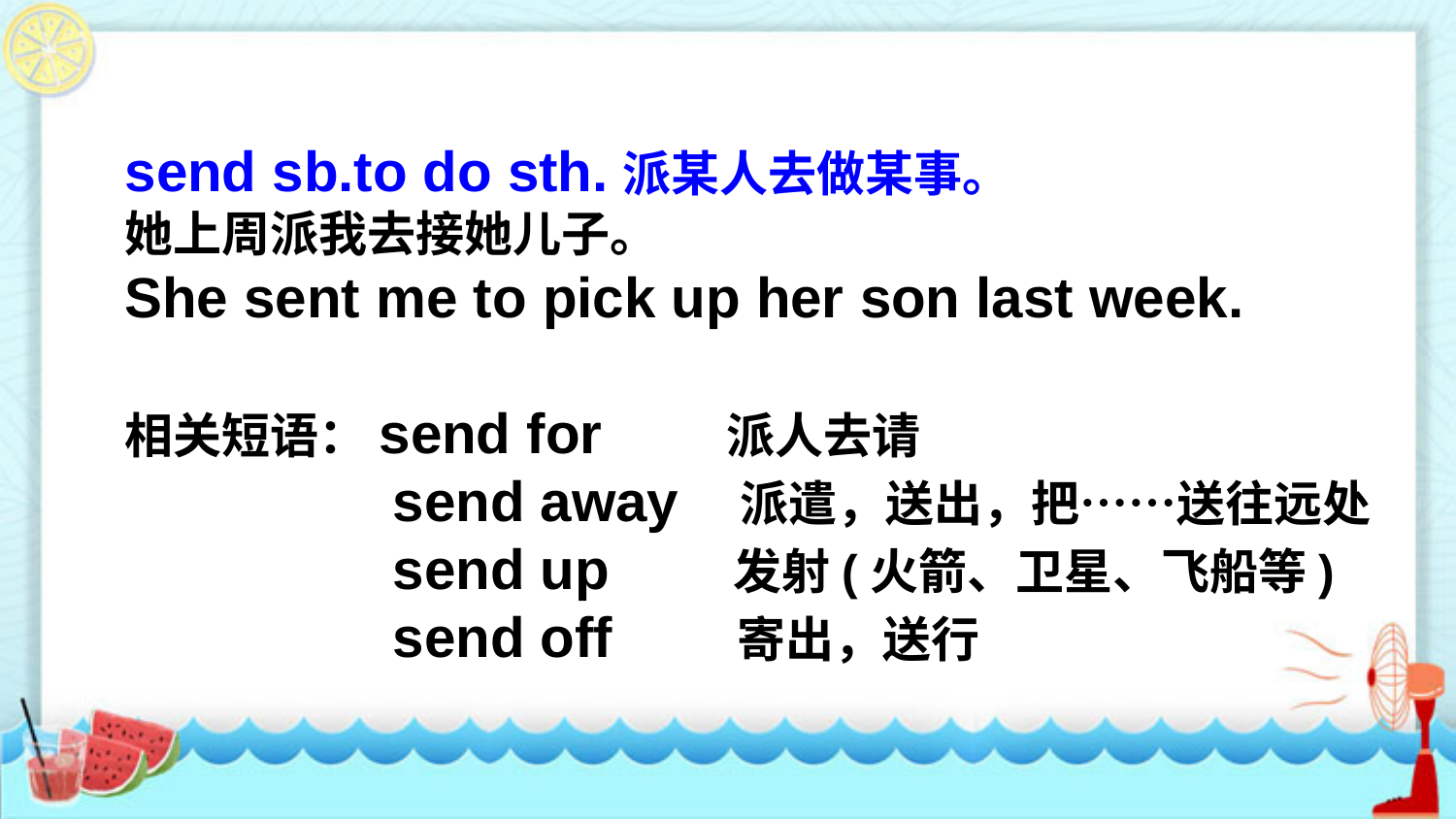

send sb.to do sth.派某人去做某事。
她上周派我去接她儿子。
She sent me to pick up her son last week.

相关短语：send for       派人去请
                 send away   派遣，送出，把……送往远处
                 send up       发射(火箭、卫星、飞船等)
                 send off       寄出，送行